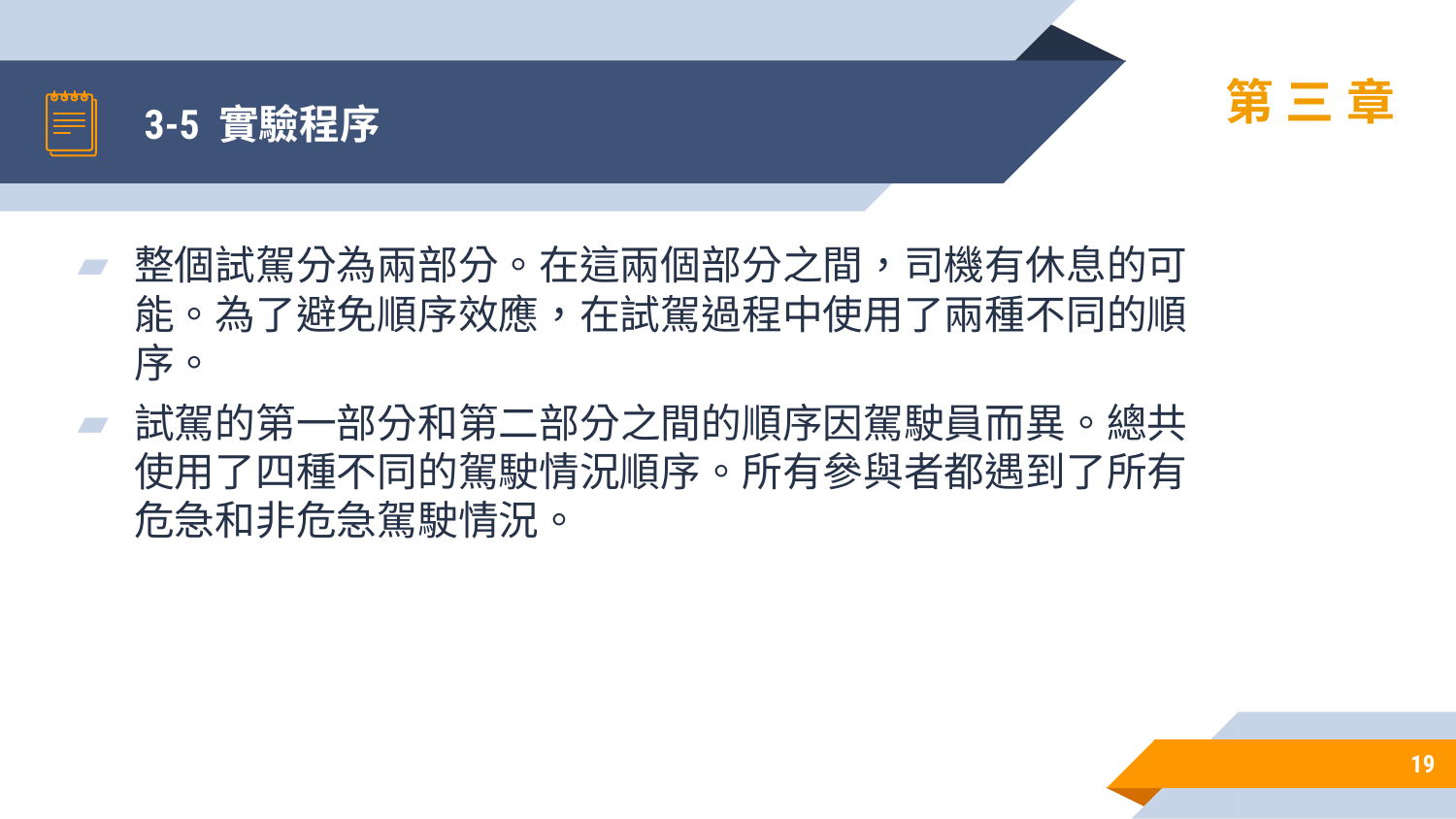

# 3-5 實驗程序
第三章

整個試駕分為兩部分。在這兩個部分之間，司機有休息的可能。為了避免順序效應，在試駕過程中使用了兩種不同的順序。
試駕的第一部分和第二部分之間的順序因駕駛員而異。總共使用了四種不同的駕駛情況順序。所有參與者都遇到了所有危急和非危急駕駛情況。

19